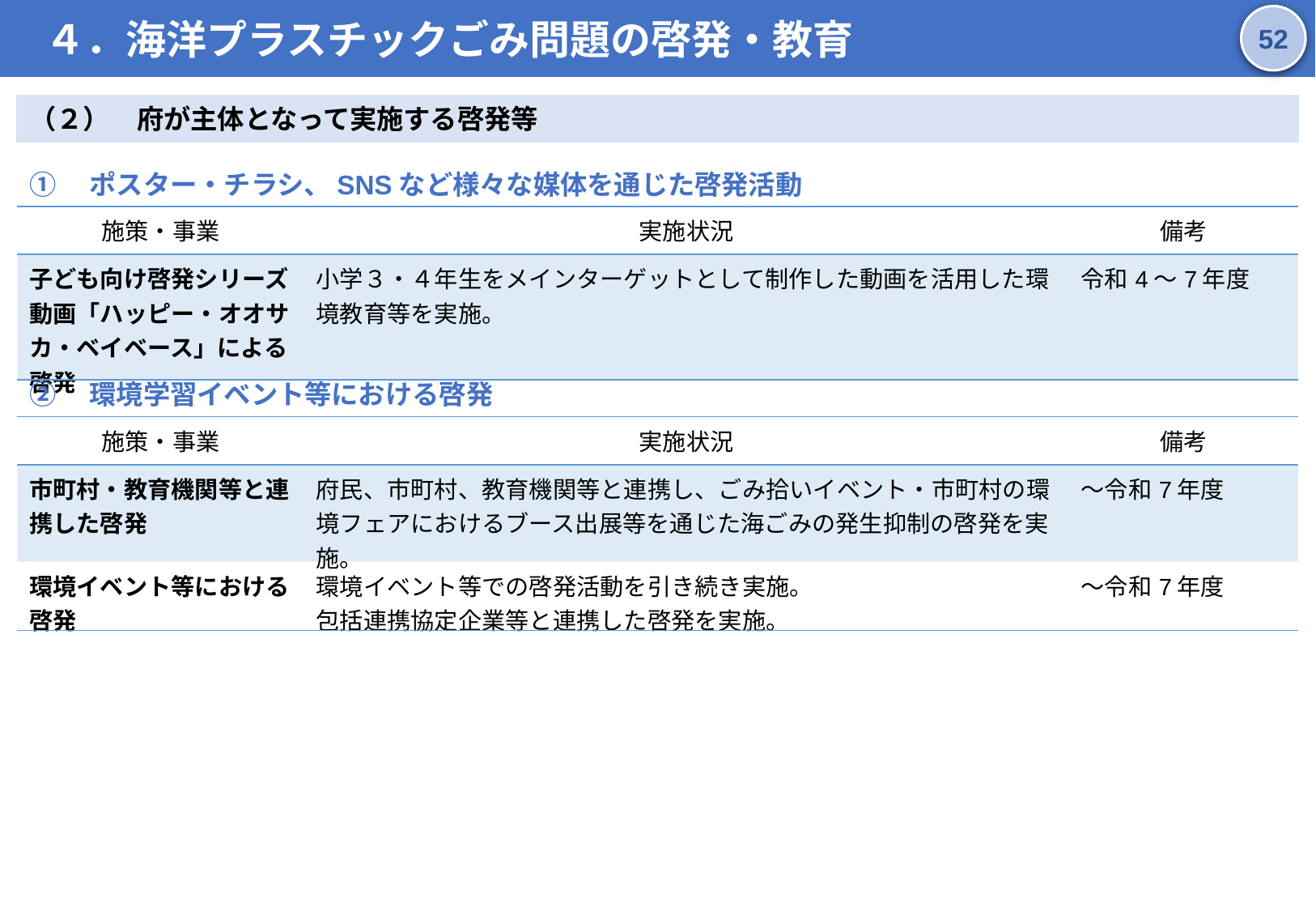

４．海洋プラスチックごみ問題の啓発・教育
52
（２）　府が主体となって実施する啓発等
①　ポスター・チラシ、SNSなど様々な媒体を通じた啓発活動
| 施策・事業 | 実施状況 | 備考 |
| --- | --- | --- |
| 子ども向け啓発シリーズ動画「ハッピー・オオサカ・ベイベース」による啓発 | 小学３・４年生をメインターゲットとして制作した動画を活用した環境教育等を実施。 | 令和4～7年度 |
②　環境学習イベント等における啓発
| 施策・事業 | 実施状況 | 備考 |
| --- | --- | --- |
| 市町村・教育機関等と連携した啓発 | 府民、市町村、教育機関等と連携し、ごみ拾いイベント・市町村の環境フェアにおけるブース出展等を通じた海ごみの発生抑制の啓発を実施。 | ～令和7年度 |
| 環境イベント等における啓発 | 環境イベント等での啓発活動を引き続き実施。 包括連携協定企業等と連携した啓発を実施。 | ～令和7年度 |